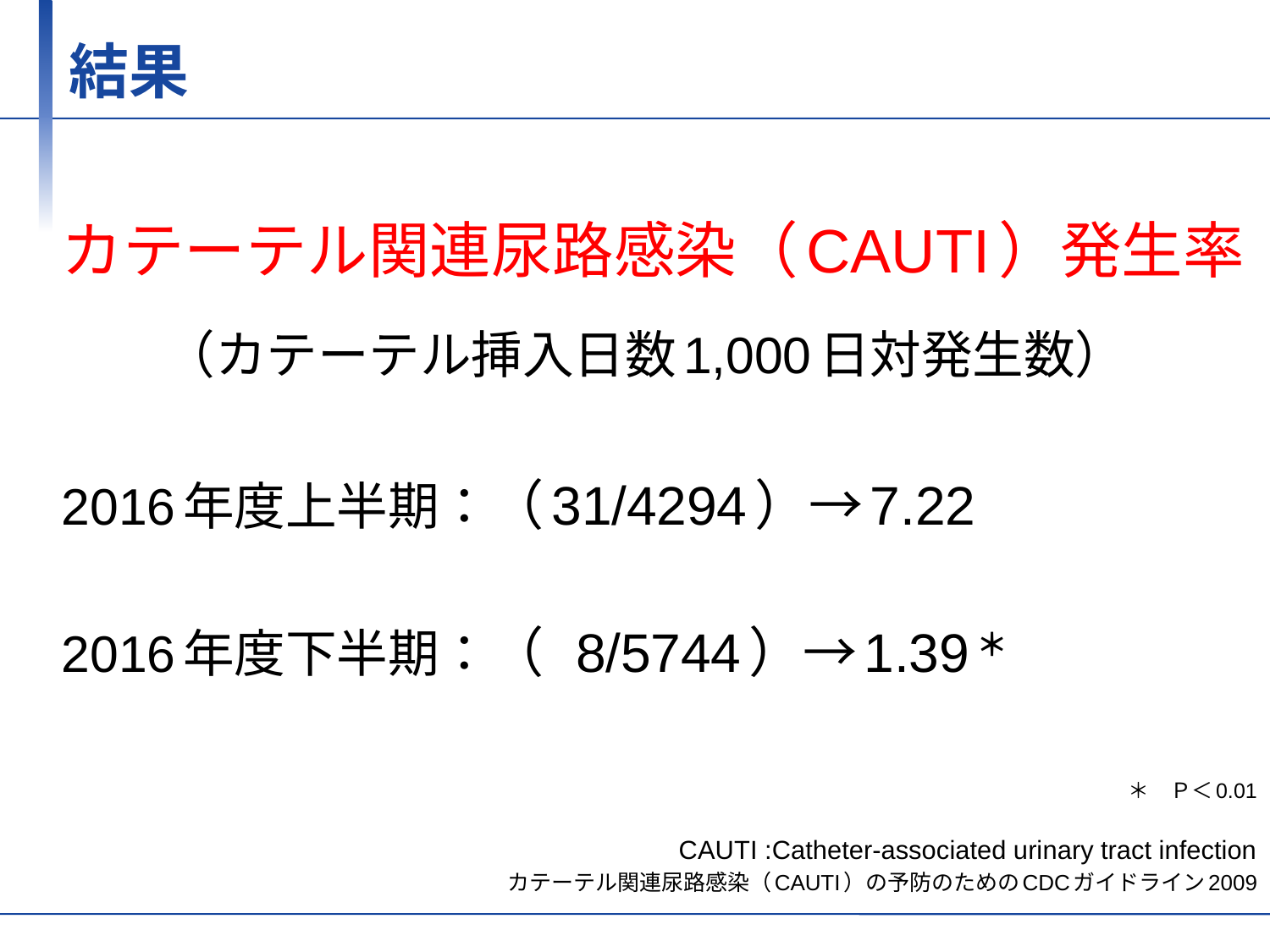

# 結果
カテーテル関連尿路感染（CAUTI）発生率

　　（カテーテル挿入日数1,000日対発生数）

2016年度上半期：（31/4294）→7.22

2016年度下半期：（  8/5744）→1.39＊

＊　Ｐ＜0.01

CAUTI :Catheter-associated urinary tract infection
カテーテル関連尿路感染（CAUTI）の予防のためのCDCガイドライン2009